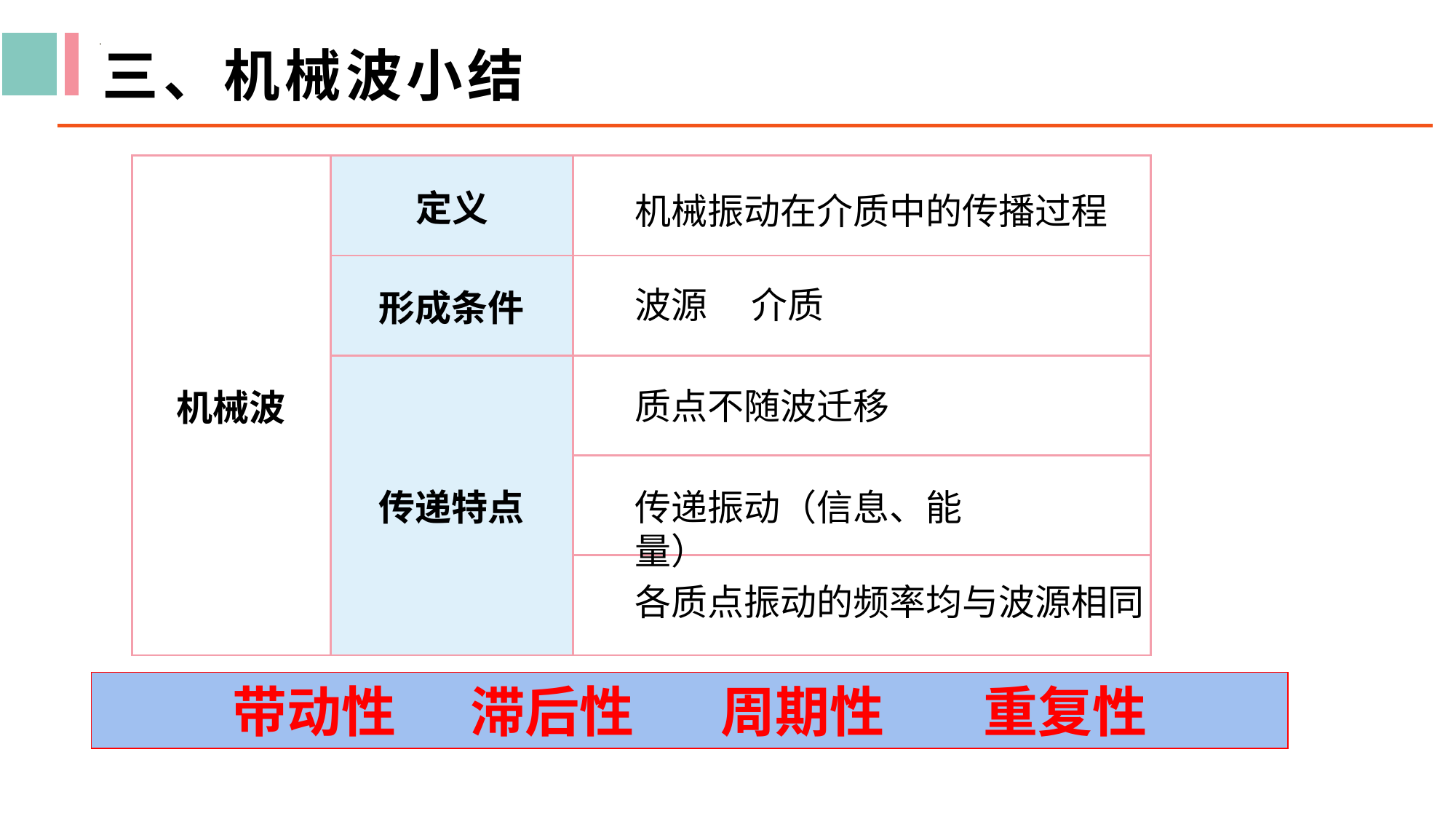

三、机械波小结
| 机械波 | 定义 |  |
| --- | --- | --- |
|  | 形成条件 |  |
|  | 传递特点 |  |
|  |  |  |
|  |  |  |
机械振动在介质中的传播过程
波源
介质
质点不随波迁移
传递振动（信息、能量）
各质点振动的频率均与波源相同
带动性      滞后性       周期性        重复性